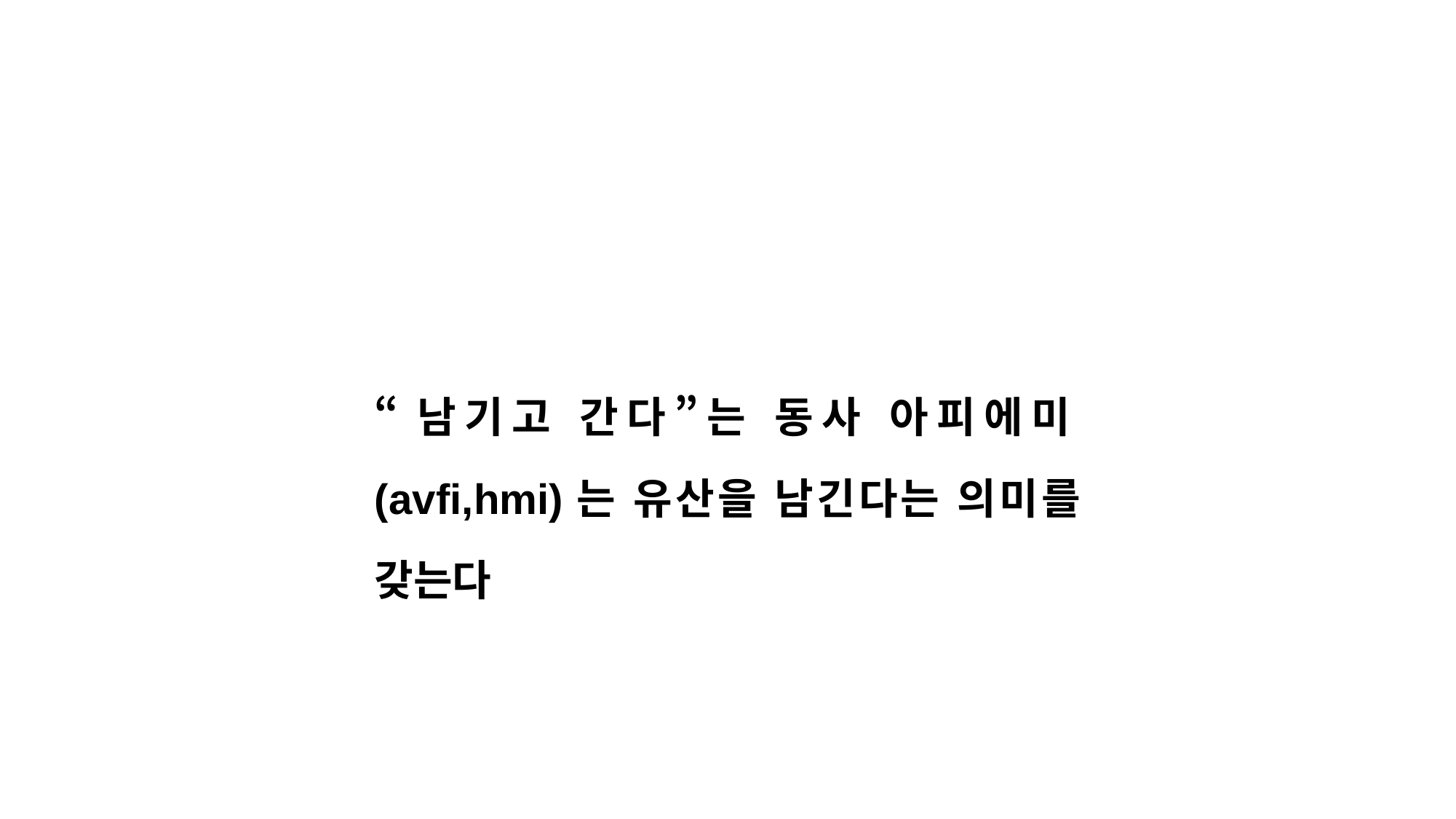

“남기고 간다”는 동사 아피에미(avfi,hmi)는 유산을 남긴다는 의미를 갖는다